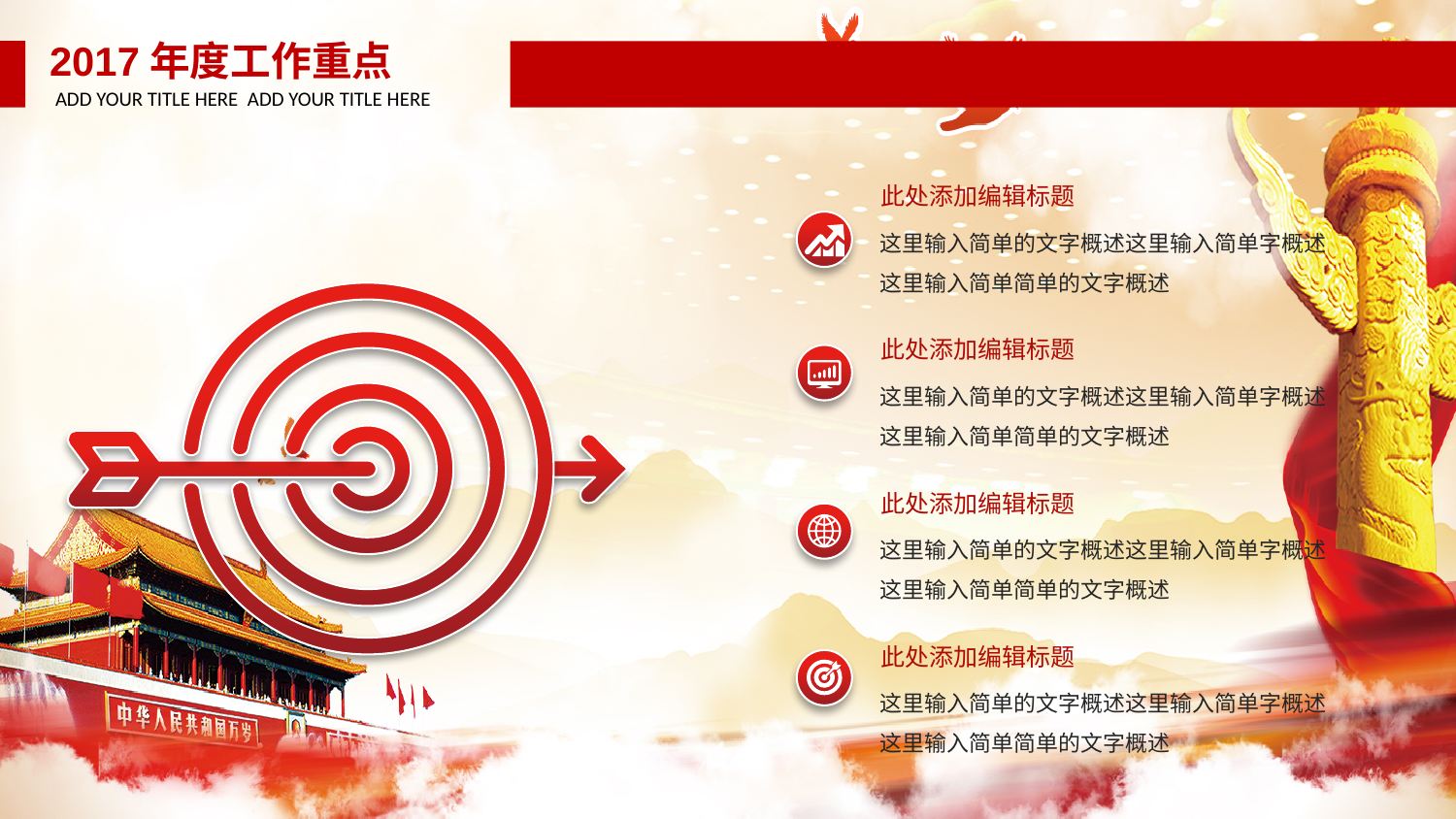

2017年度工作重点

ADD YOUR TITLE HERE  ADD YOUR TITLE HERE
此处添加编辑标题
这里输入简单的文字概述这里输入简单字概述这里输入简单简单的文字概述

此处添加编辑标题
这里输入简单的文字概述这里输入简单字概述这里输入简单简单的文字概述

此处添加编辑标题
这里输入简单的文字概述这里输入简单字概述这里输入简单简单的文字概述

此处添加编辑标题
这里输入简单的文字概述这里输入简单字概述这里输入简单简单的文字概述